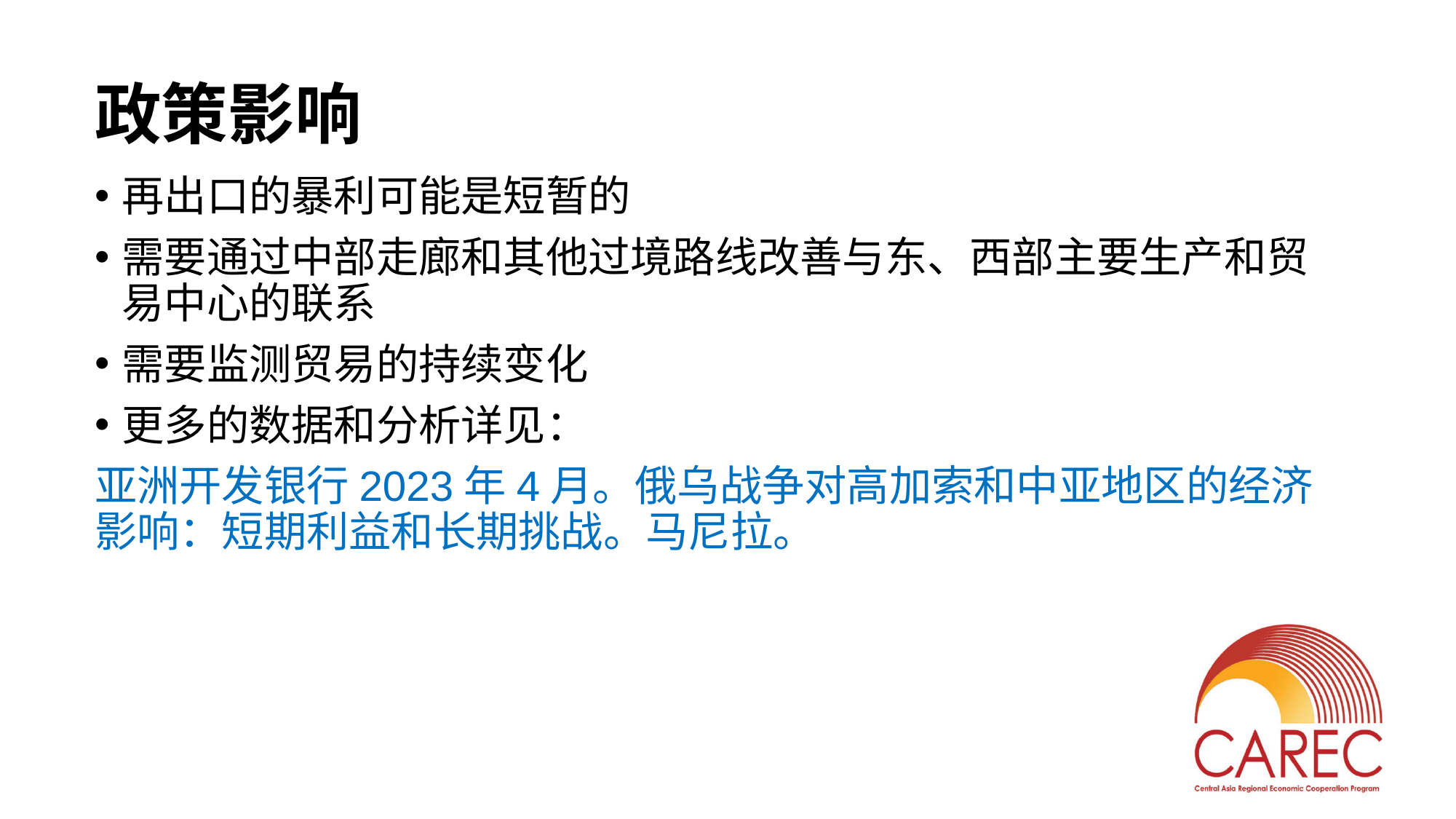

# 政策影响
再出口的暴利可能是短暂的
需要通过中部走廊和其他过境路线改善与东、西部主要生产和贸易中心的联系
需要监测贸易的持续变化
更多的数据和分析详见：
亚洲开发银行2023年4月。俄乌战争对高加索和中亚地区的经济影响：短期利益和长期挑战。马尼拉。